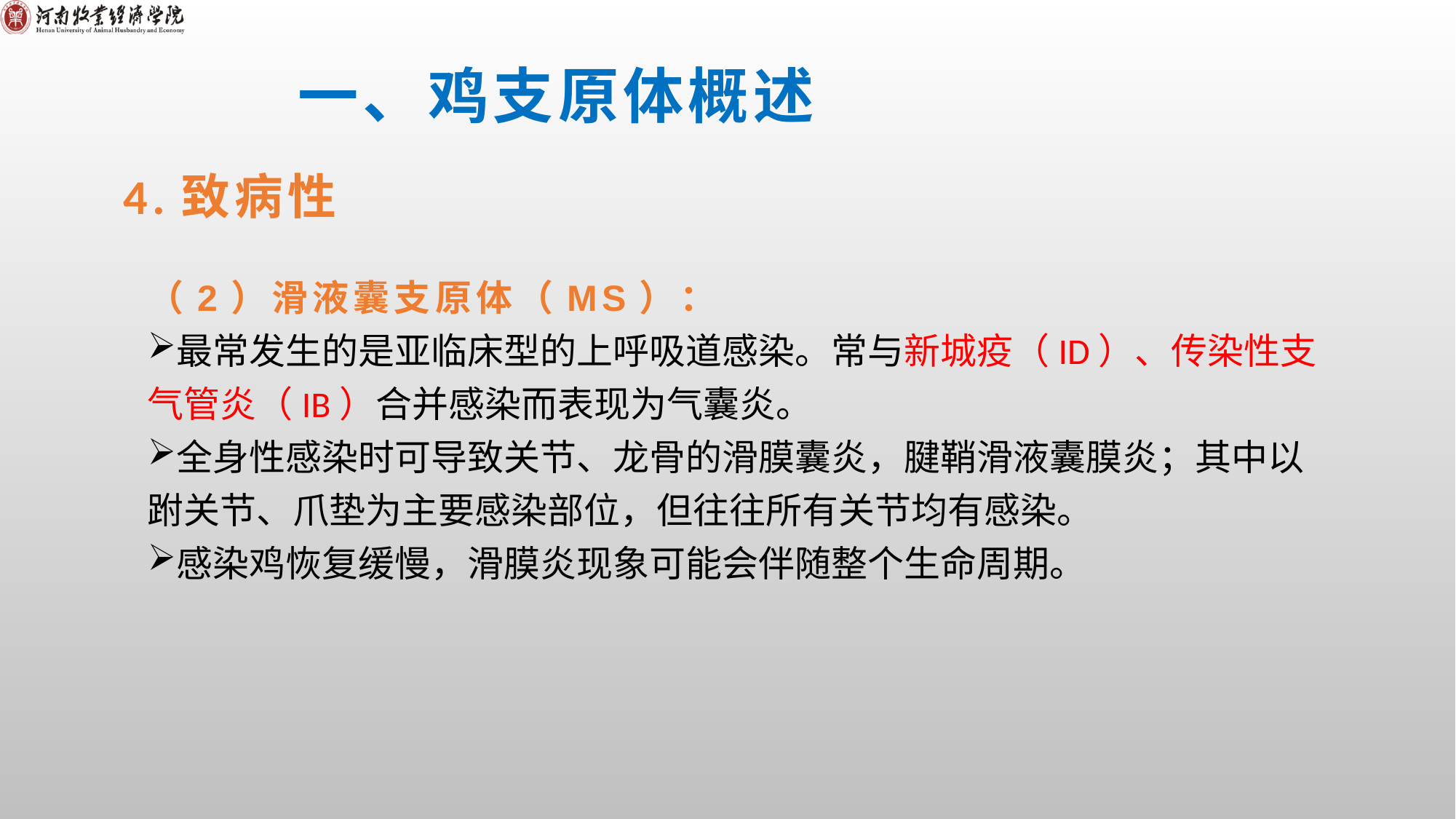

一、鸡支原体概述
# 4.致病性
（2）滑液囊支原体（MS）：
最常发生的是亚临床型的上呼吸道感染。常与新城疫（ID）、传染性支气管炎（IB）合并感染而表现为气囊炎。
全身性感染时可导致关节、龙骨的滑膜囊炎，腱鞘滑液囊膜炎；其中以跗关节、爪垫为主要感染部位，但往往所有关节均有感染。
感染鸡恢复缓慢，滑膜炎现象可能会伴随整个生命周期。